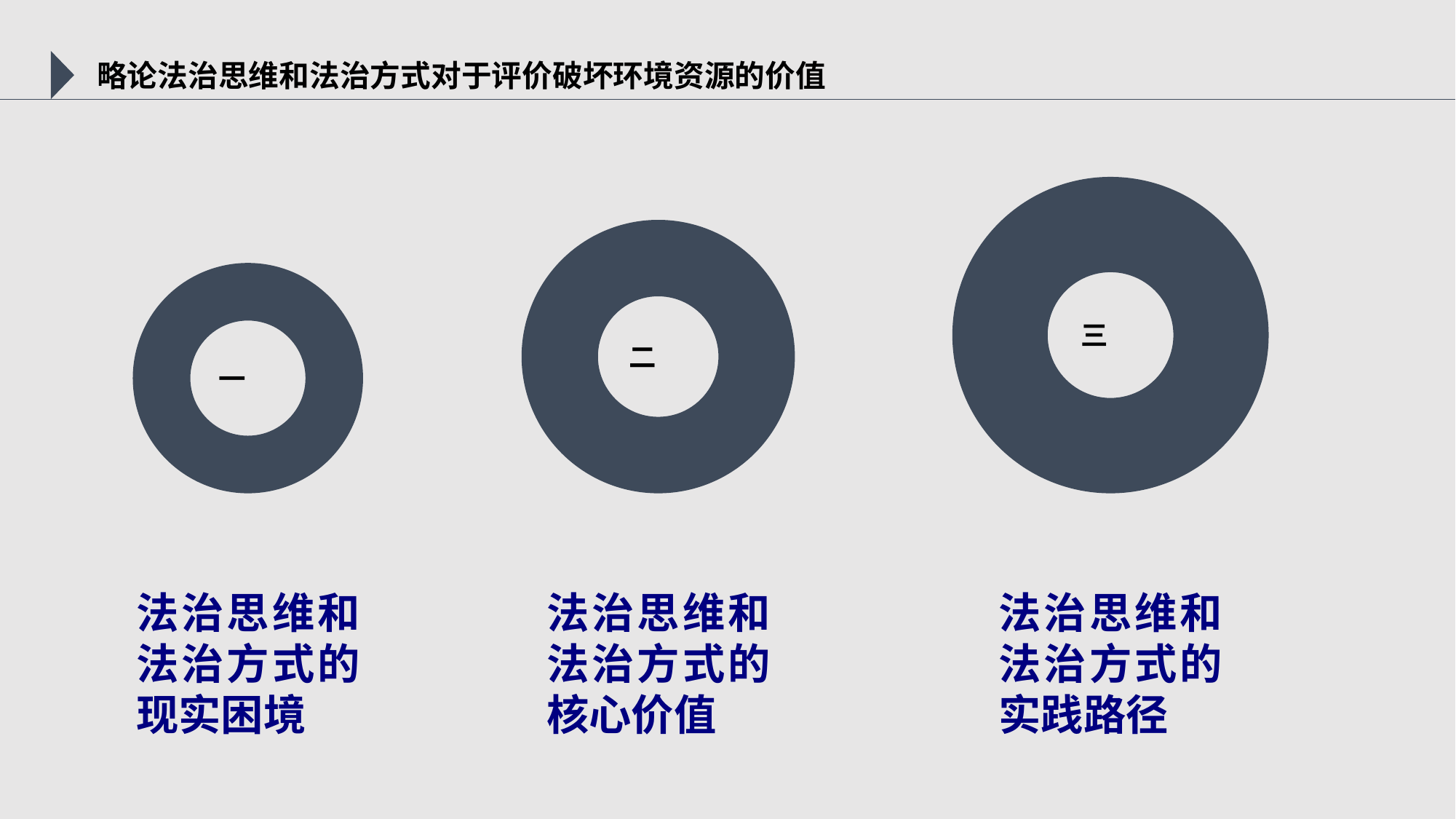

略论法治思维和法治方式对于评价破坏环境资源的价值

三
二
一

法治思维和法治方式的现实困境
法治思维和法治方式的核心价值
法治思维和法治方式的实践路径